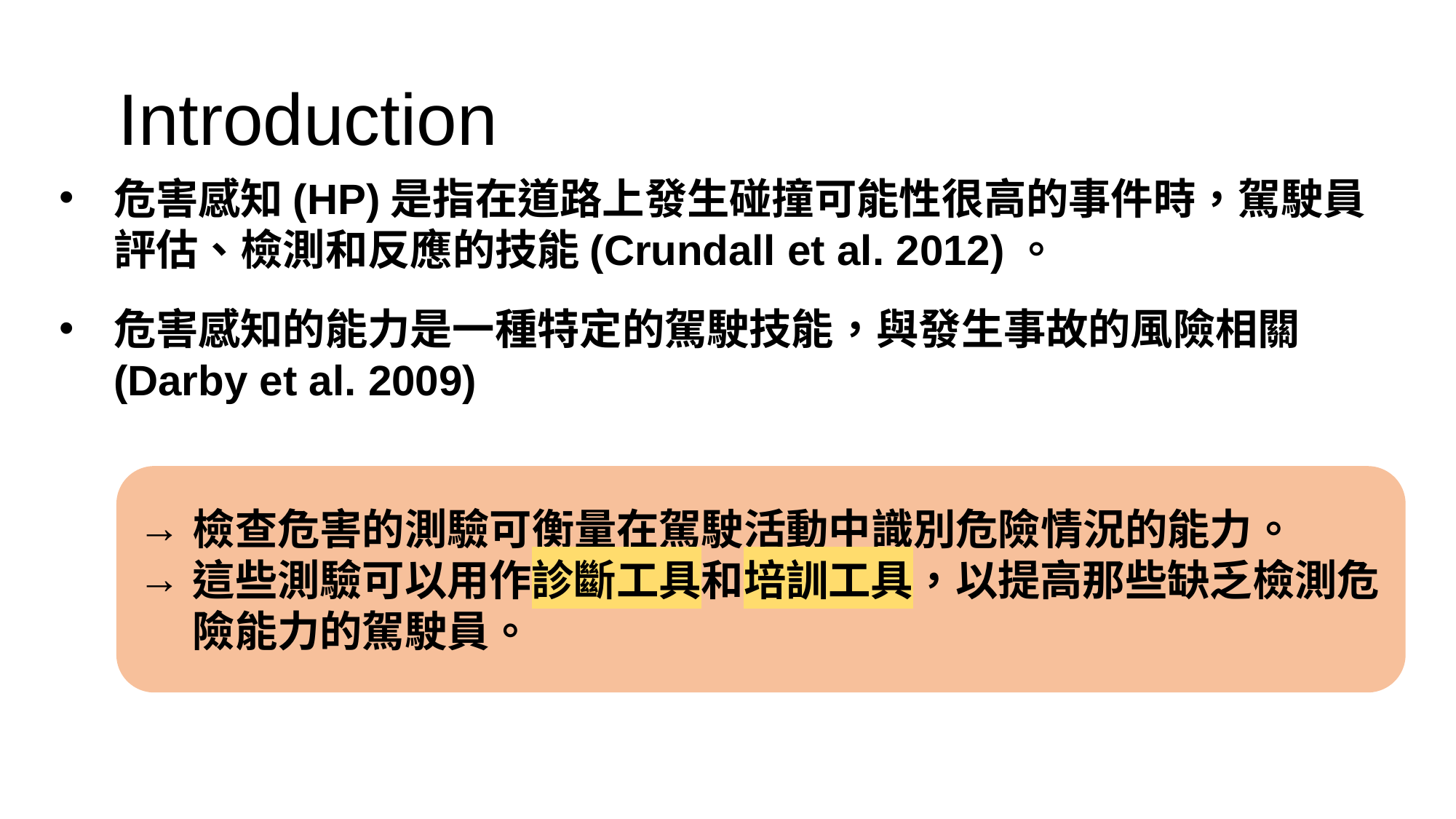

Introduction
危害感知(HP)是指在道路上發生碰撞可能性很高的事件時，駕駛員評估、檢測和反應的技能(Crundall et al. 2012)。
危害感知的能力是一種特定的駕駛技能，與發生事故的風險相關(Darby et al. 2009)
檢查危害的測驗可衡量在駕駛活動中識別危險情況的能力。
這些測驗可以用作診斷工具和培訓工具，以提高那些缺乏檢測危險能力的駕駛員。